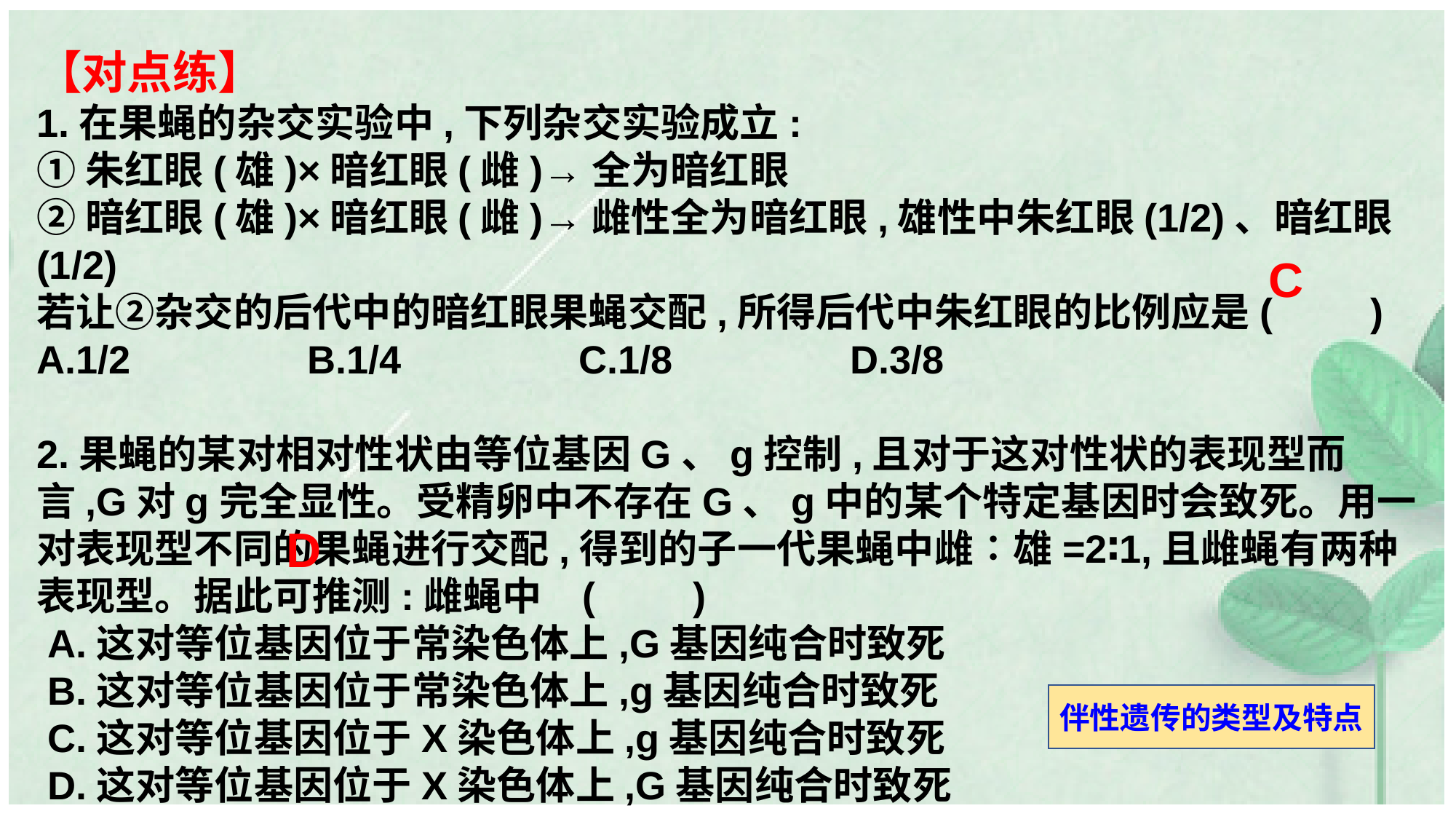

【对点练】
1.在果蝇的杂交实验中,下列杂交实验成立:①朱红眼(雄)×暗红眼(雌)→全为暗红眼②暗红眼(雄)×暗红眼(雌)→雌性全为暗红眼,雄性中朱红眼(1/2)、暗红眼(1/2)若让②杂交的后代中的暗红眼果蝇交配,所得后代中朱红眼的比例应是(　　)A.1/2　　　　B.1/4　　　　C.1/8　　　　D.3/8

2.果蝇的某对相对性状由等位基因G、g控制,且对于这对性状的表现型而言,G对g完全显性。受精卵中不存在G、g中的某个特定基因时会致死。用一对表现型不同的果蝇进行交配,得到的子一代果蝇中雌∶雄=2∶1,且雌蝇有两种表现型。据此可推测:雌蝇中	(　　)
 A.这对等位基因位于常染色体上,G基因纯合时致死
 B.这对等位基因位于常染色体上,g基因纯合时致死
 C.这对等位基因位于X染色体上,g基因纯合时致死
 D.这对等位基因位于X染色体上,G基因纯合时致死
C
D
伴性遗传的类型及特点